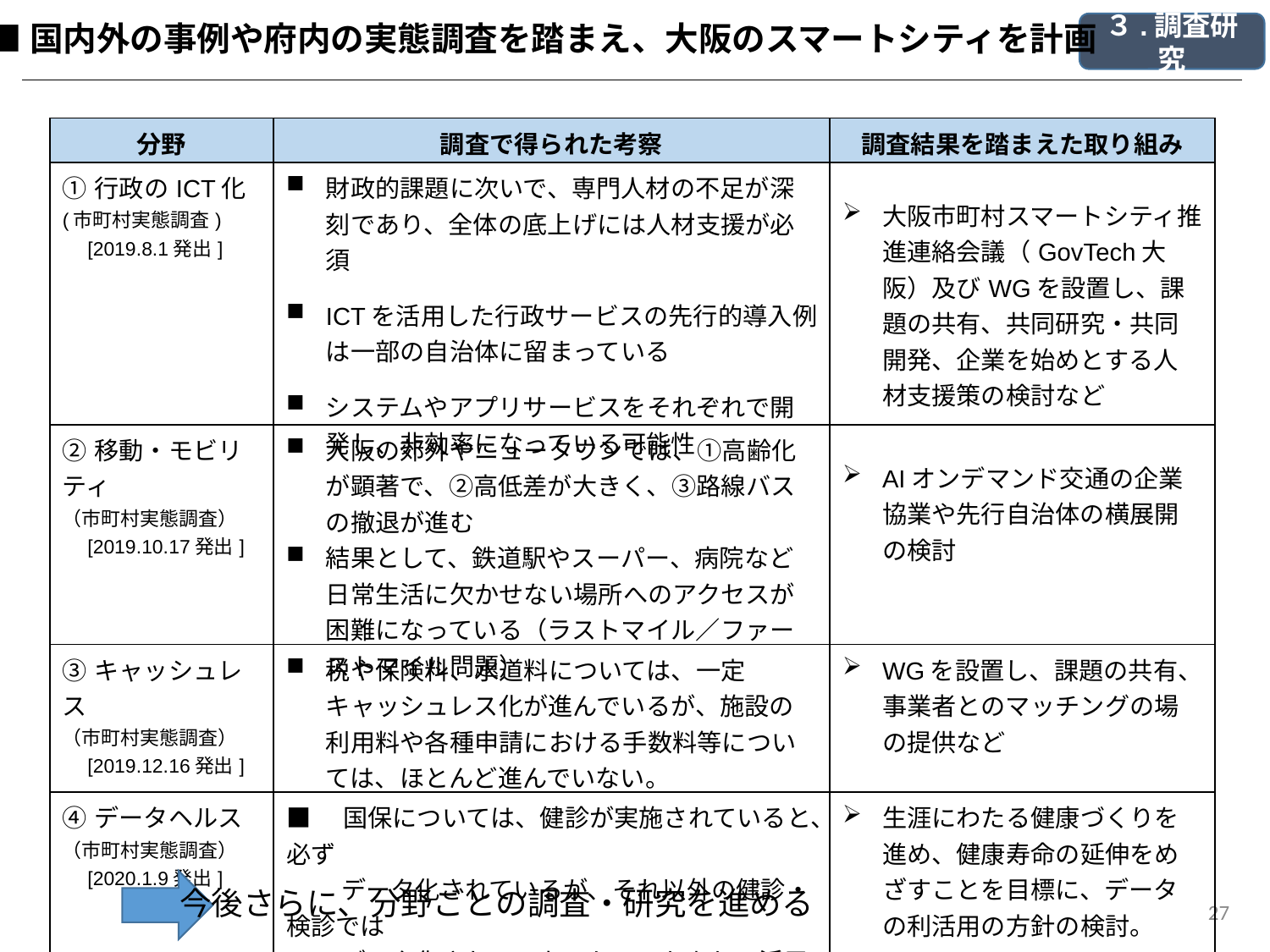

■国内外の事例や府内の実態調査を踏まえ、大阪のスマートシティを計画
３.調査研究
| 分野 | 調査で得られた考察 | 調査結果を踏まえた取り組み |
| --- | --- | --- |
| ①行政のICT化 (市町村実態調査) 　[2019.8.1発出] | 財政的課題に次いで、専門人材の不足が深刻であり、全体の底上げには人材支援が必須 ICTを活用した行政サービスの先行的導入例は一部の自治体に留まっている システムやアプリサービスをそれぞれで開発し、非効率になっている可能性 | 大阪市町村スマートシティ推進連絡会議（GovTech大阪）及びWGを設置し、課題の共有、共同研究・共同開発、企業を始めとする人材支援策の検討など |
| ②移動・モビリティ （市町村実態調査） 　[2019.10.17発出] | 大阪の郊外やニュータウンでは、①高齢化が顕著で、②高低差が大きく、③路線バスの撤退が進む 結果として、鉄道駅やスーパー、病院など日常生活に欠かせない場所へのアクセスが困難になっている（ラストマイル／ファーストマイル問題） | AIオンデマンド交通の企業協業や先行自治体の横展開の検討 |
| ③キャッシュレス （市町村実態調査） 　[2019.12.16発出] | 税や保険料、水道料については、一定キャッシュレス化が進んでいるが、施設の利用料や各種申請における手数料等については、ほとんど進んでいない。 | WGを設置し、課題の共有、事業者とのマッチングの場の提供など |
| ④データヘルス （市町村実態調査） 　[2020.1.9発出] | ■　国保については、健診が実施されていると、必ず　　 　　 データ化されているが、それ以外の健診・検診では 　　 データ化されていないケースもあり、活用状況も自 　　　治体によってばらつきがある。 | 生涯にわたる健康づくりを進め、健康寿命の延伸をめざすことを目標に、データの利活用の方針の検討。 |

今後さらに、分野ごとの調査・研究を進める
27